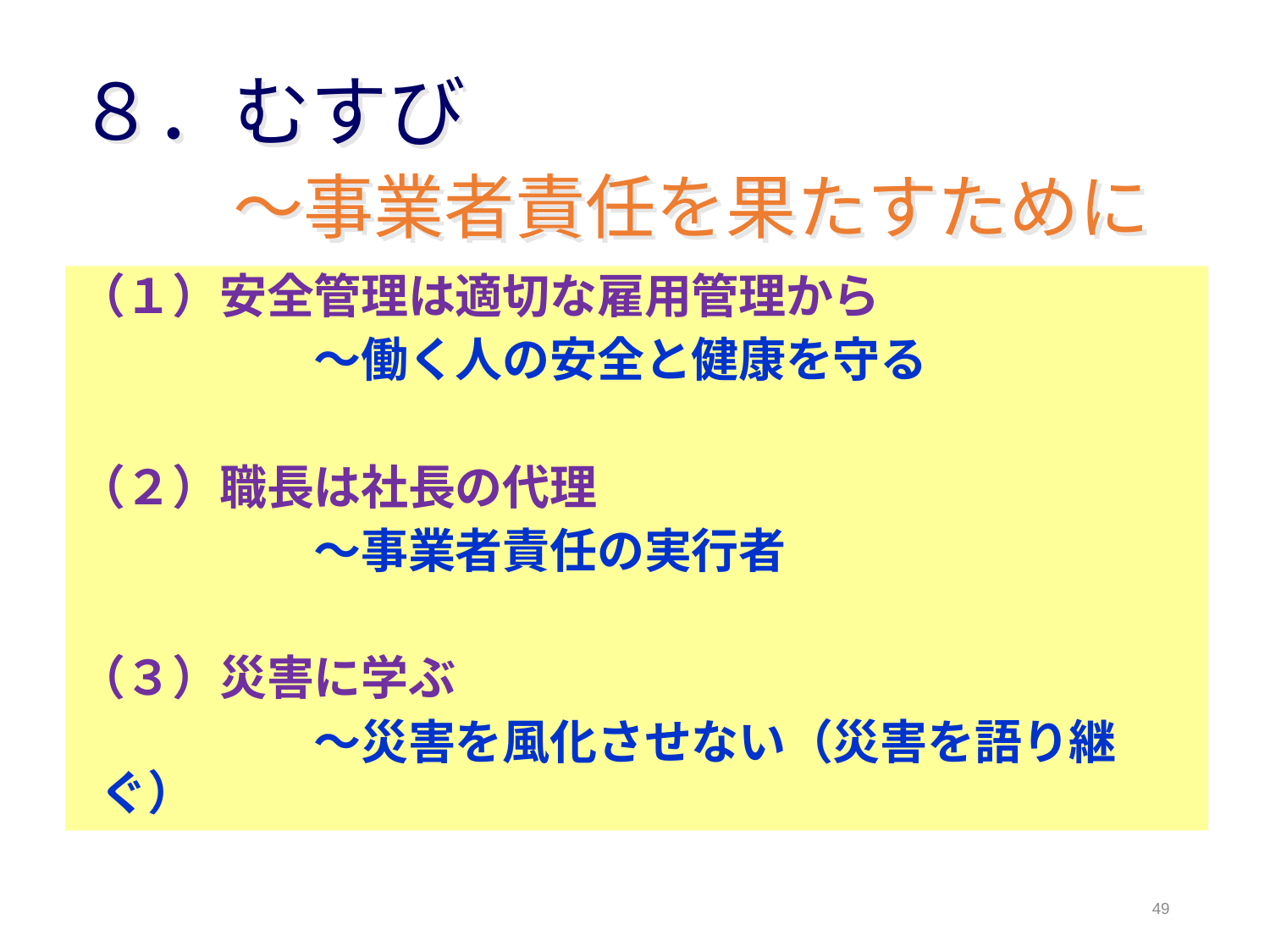

８．むすび
　　～事業者責任を果たすために
（１）安全管理は適切な雇用管理から
　　　　　～働く人の安全と健康を守る

（２）職長は社長の代理
　　　　　～事業者責任の実行者

（３）災害に学ぶ
　　　　　～災害を風化させない（災害を語り継ぐ）
49